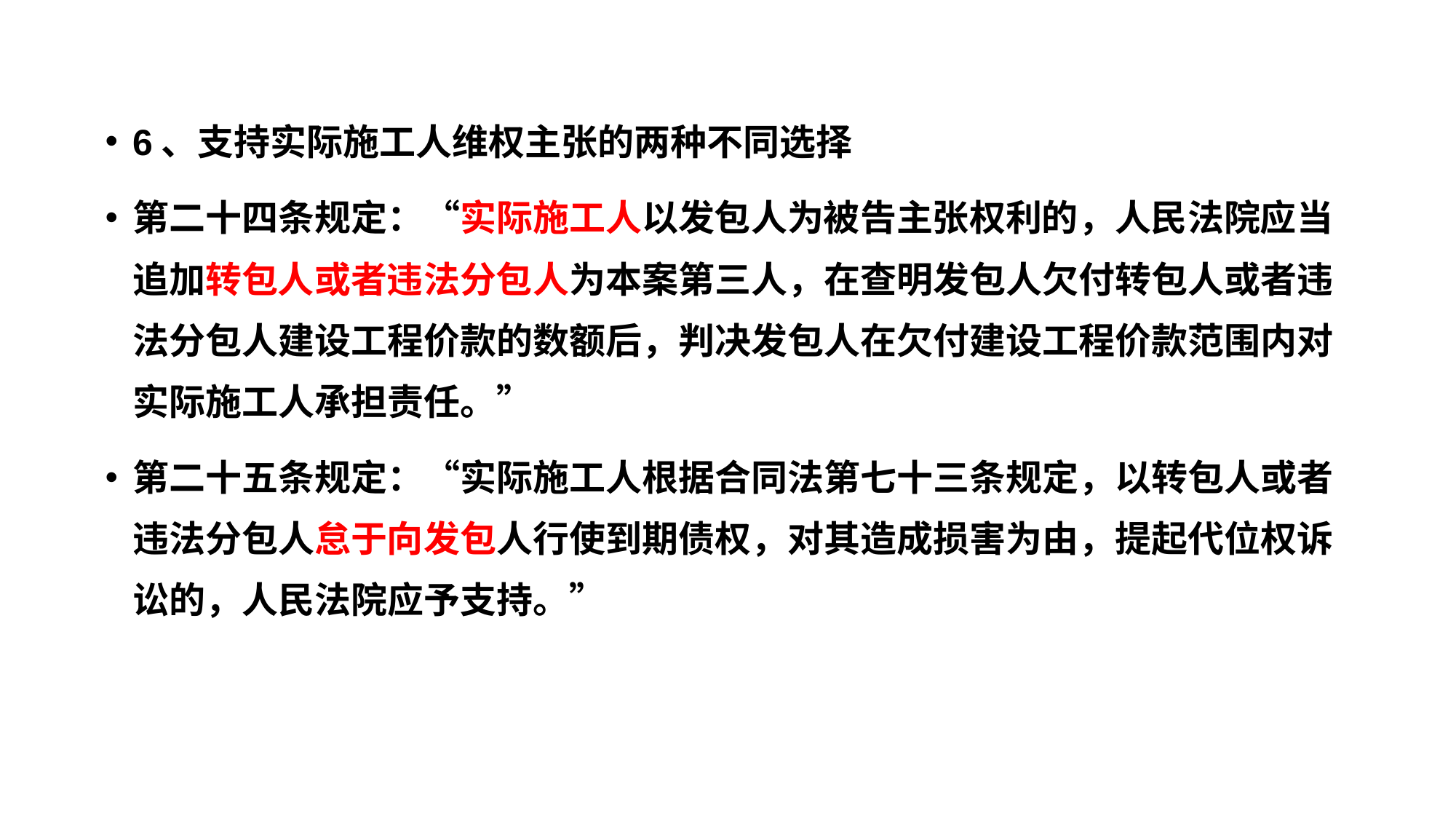

6、支持实际施工人维权主张的两种不同选择
第二十四条规定：“实际施工人以发包人为被告主张权利的，人民法院应当追加转包人或者违法分包人为本案第三人，在查明发包人欠付转包人或者违法分包人建设工程价款的数额后，判决发包人在欠付建设工程价款范围内对实际施工人承担责任。”
第二十五条规定：“实际施工人根据合同法第七十三条规定，以转包人或者违法分包人怠于向发包人行使到期债权，对其造成损害为由，提起代位权诉讼的，人民法院应予支持。”